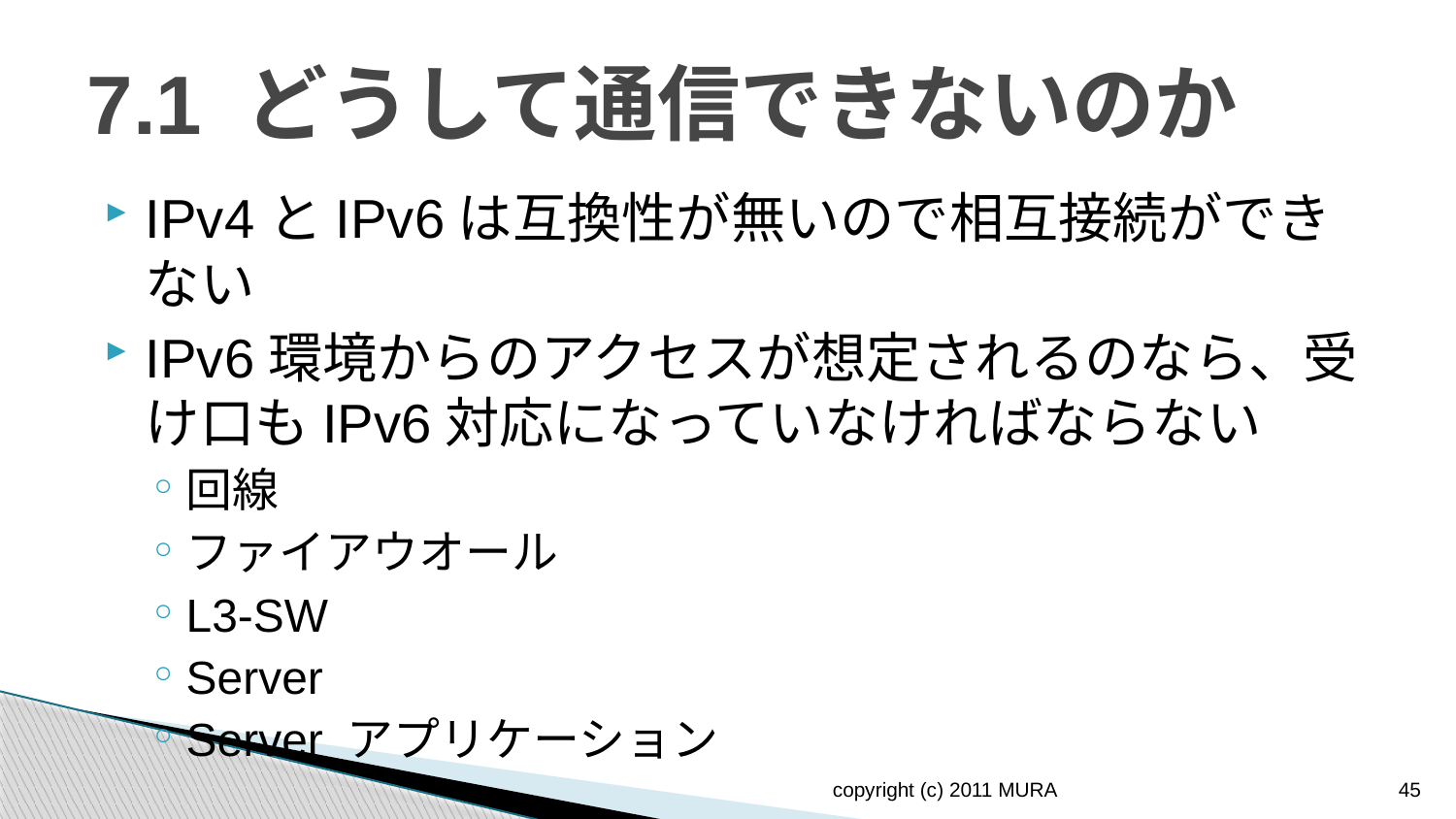

# 7.1 どうして通信できないのか
IPv4とIPv6は互換性が無いので相互接続ができない
IPv6環境からのアクセスが想定されるのなら、受け口もIPv6対応になっていなければならない
回線
ファイアウオール
L3-SW
Server
Server アプリケーション
copyright (c) 2011 MURA
45